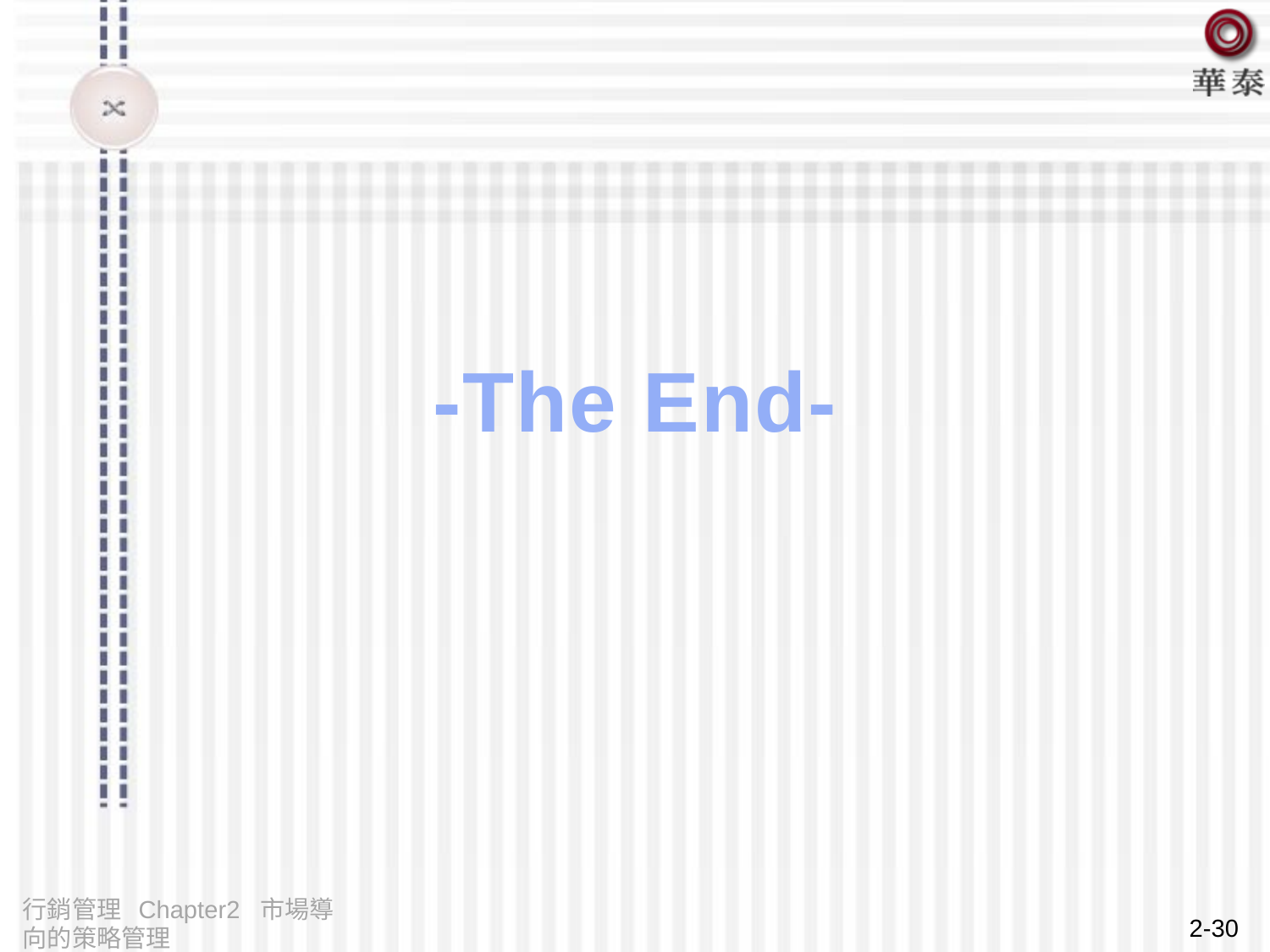

# -The End-

行銷管理  Chapter2  市場導向的策略管理
2-30